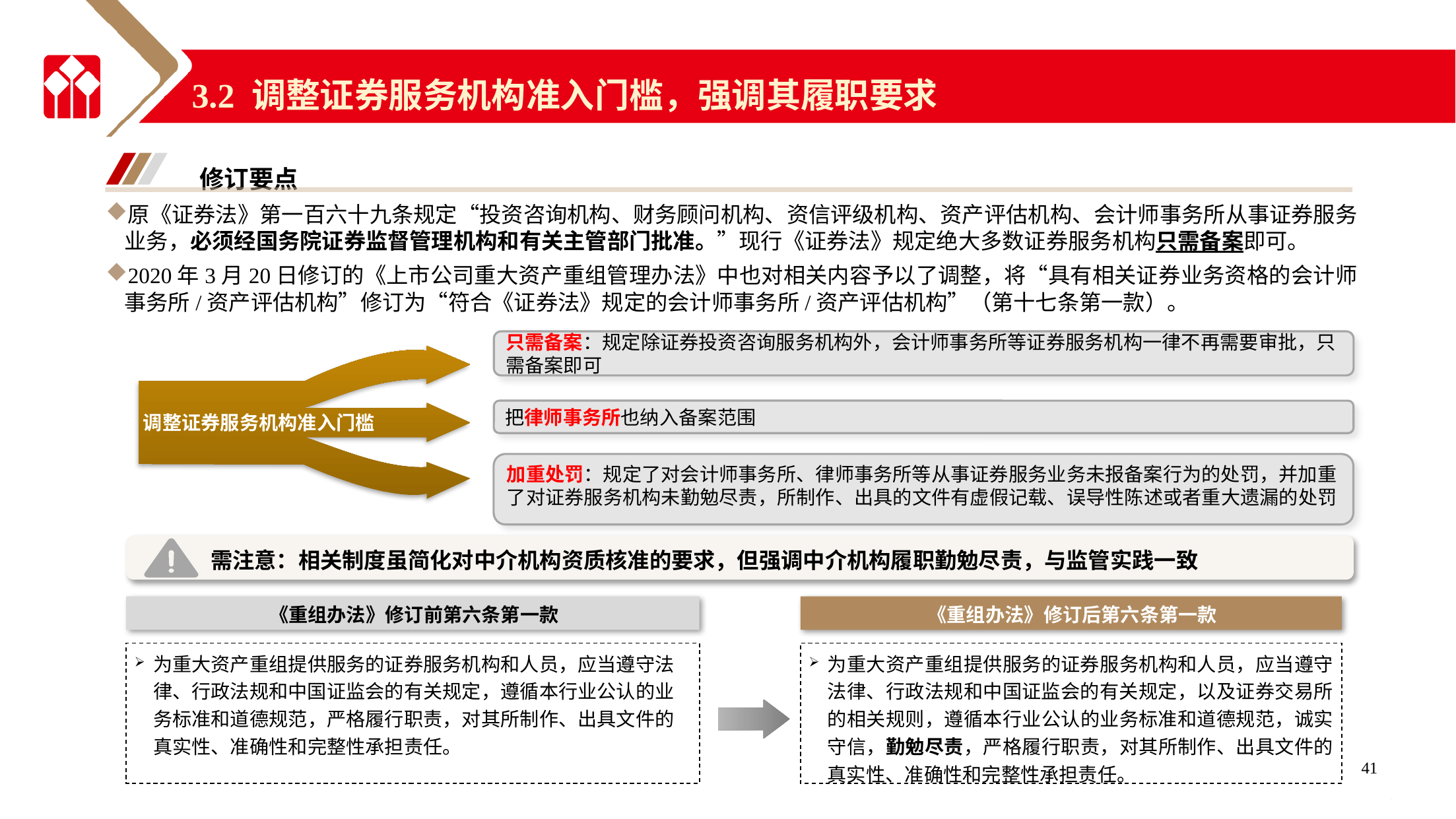

3.2 调整证券服务机构准入门槛，强调其履职要求
修订要点

原《证券法》第一百六十九条规定“投资咨询机构、财务顾问机构、资信评级机构、资产评估机构、会计师事务所从事证券服务业务，必须经国务院证券监督管理机构和有关主管部门批准。”现行《证券法》规定绝大多数证券服务机构只需备案即可。
2020年3月20日修订的《上市公司重大资产重组管理办法》中也对相关内容予以了调整，将“具有相关证券业务资格的会计师事务所/资产评估机构”修订为“符合《证券法》规定的会计师事务所/资产评估机构”（第十七条第一款）。
只需备案：规定除证券投资咨询服务机构外，会计师事务所等证券服务机构一律不再需要审批，只需备案即可
调整证券服务机构准入门槛
把律师事务所也纳入备案范围
加重处罚：规定了对会计师事务所、律师事务所等从事证券服务业务未报备案行为的处罚，并加重了对证券服务机构未勤勉尽责，所制作、出具的文件有虚假记载、误导性陈述或者重大遗漏的处罚

需注意：相关制度虽简化对中介机构资质核准的要求，但强调中介机构履职勤勉尽责，与监管实践一致
《重组办法》修订前第六条第一款
《重组办法》修订后第六条第一款
为重大资产重组提供服务的证券服务机构和人员，应当遵守法律、行政法规和中国证监会的有关规定，以及证券交易所的相关规则，遵循本行业公认的业务标准和道德规范，诚实守信，勤勉尽责，严格履行职责，对其所制作、出具文件的真实性、准确性和完整性承担责任。
为重大资产重组提供服务的证券服务机构和人员，应当遵守法律、行政法规和中国证监会的有关规定，遵循本行业公认的业务标准和道德规范，严格履行职责，对其所制作、出具文件的真实性、准确性和完整性承担责任。

41